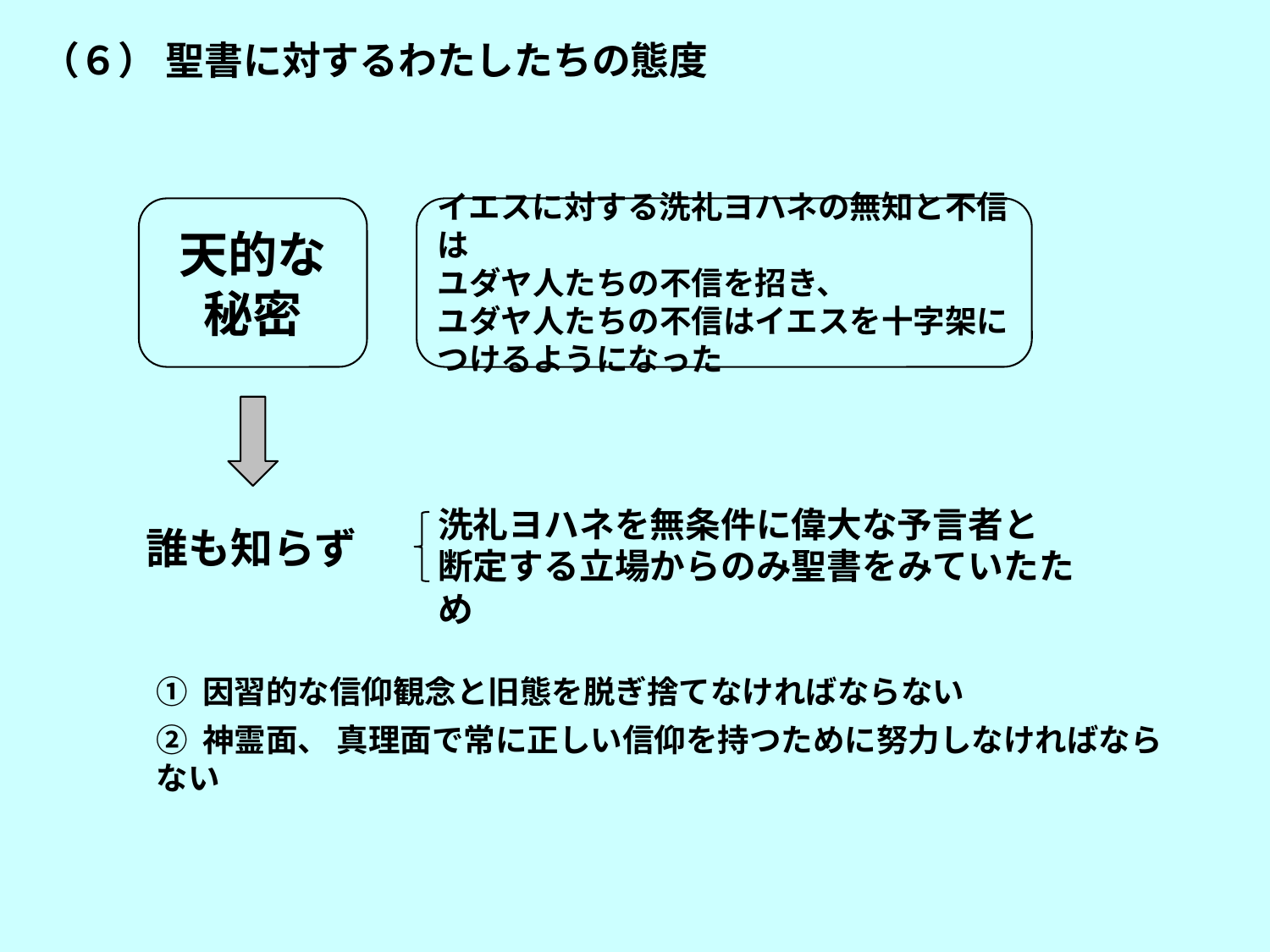

（６） 聖書に対するわたしたちの態度
天的な
秘密
イエスに対する洗礼ヨハネの無知と不信は
ユダヤ人たちの不信を招き、
ユダヤ人たちの不信はイエスを十字架に
つけるようになった

洗礼ヨハネを無条件に偉大な予言者と
断定する立場からのみ聖書をみていたため

誰も知らず
① 因習的な信仰観念と旧態を脱ぎ捨てなければならない
② 神霊面、 真理面で常に正しい信仰を持つために努力しなければならない